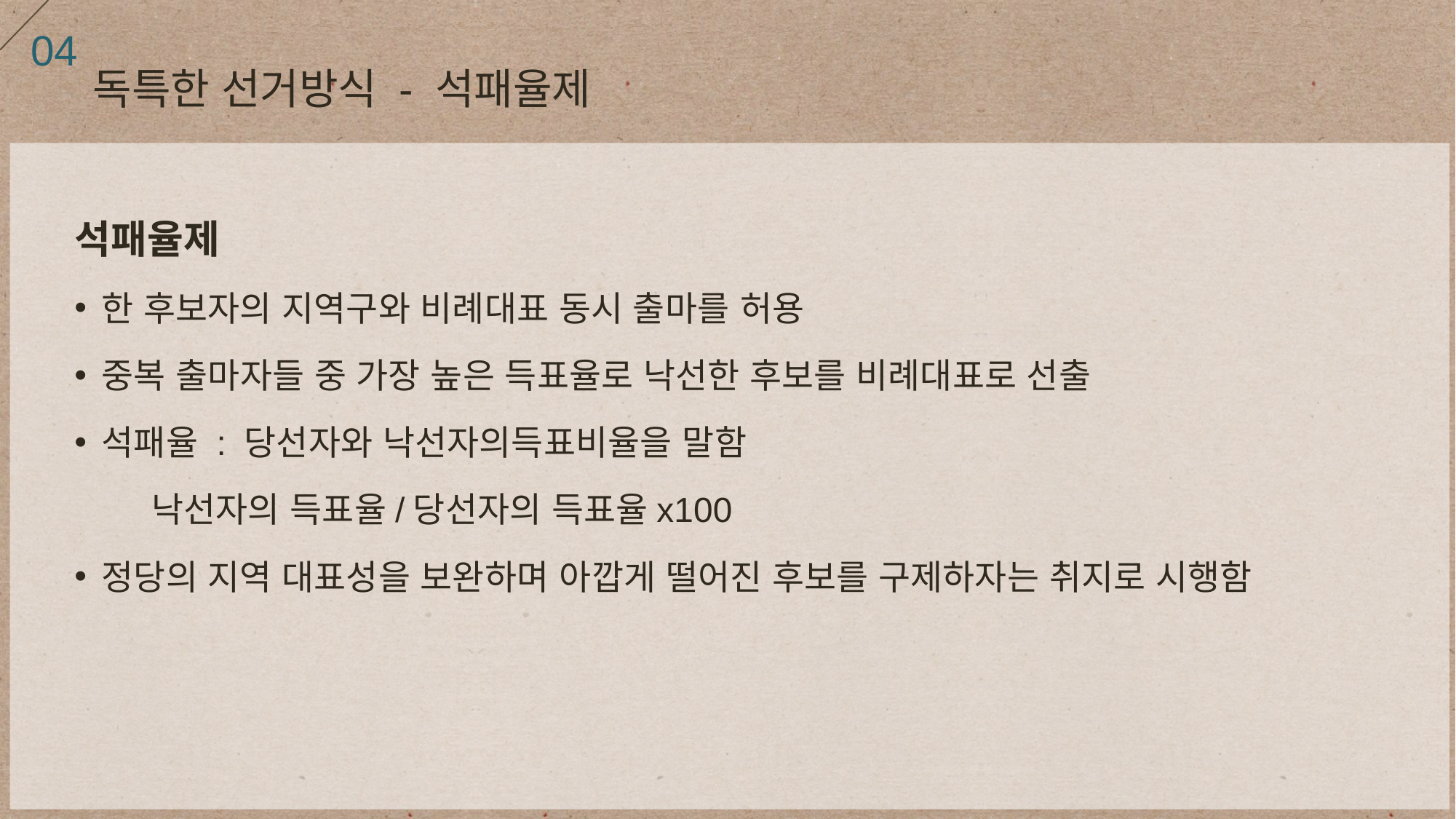

04
독특한 선거방식 - 석패율제

석패율제
한 후보자의 지역구와 비례대표 동시 출마를 허용
중복 출마자들 중 가장 높은 득표율로 낙선한 후보를 비례대표로 선출
석패율 : 당선자와 낙선자의득표비율을 말함
       낙선자의 득표율/당선자의 득표율x100
정당의 지역 대표성을 보완하며 아깝게 떨어진 후보를 구제하자는 취지로 시행함